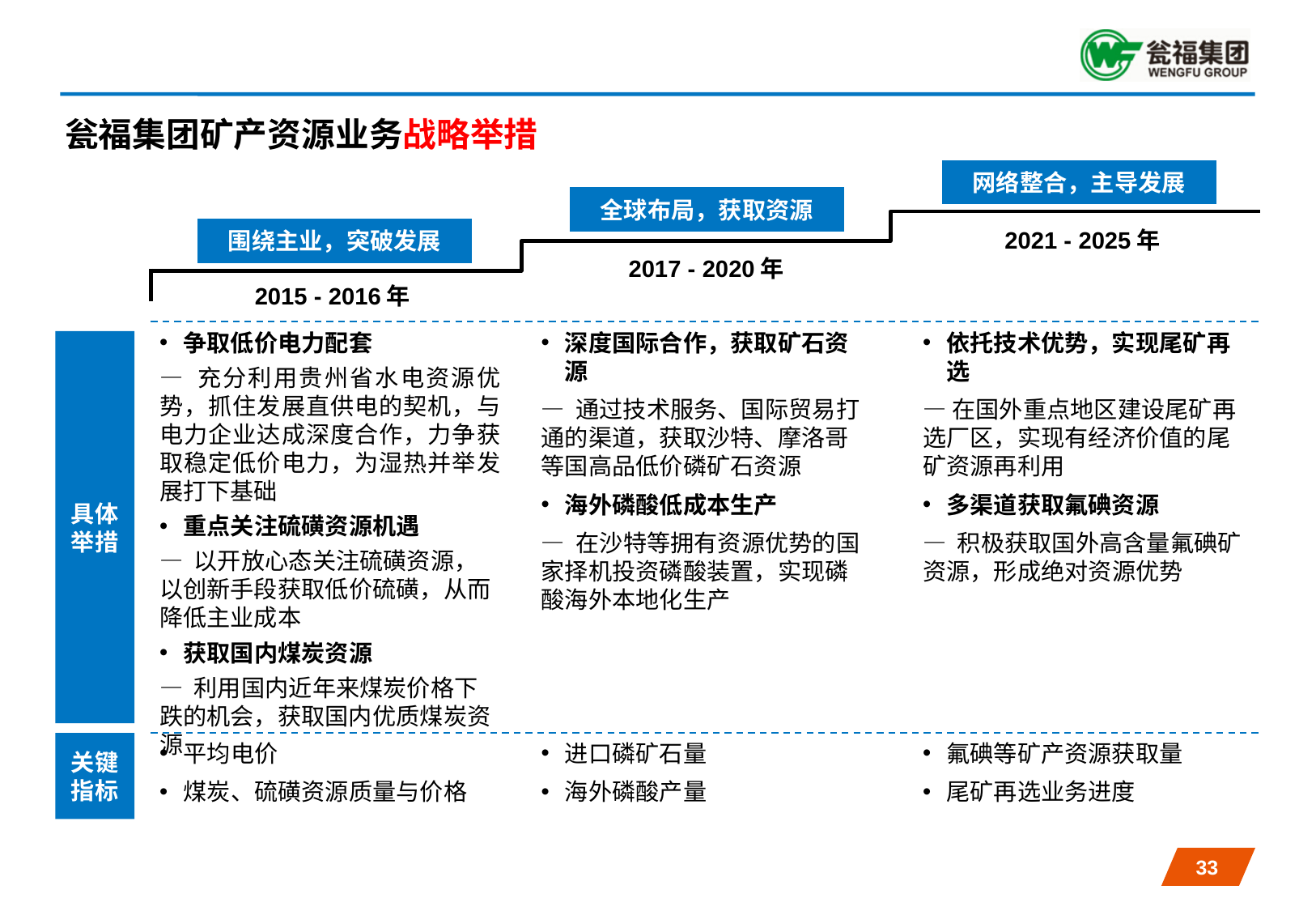

瓮福集团矿产资源业务战略举措
网络整合，主导发展
全球布局，获取资源
围绕主业，突破发展
2021 - 2025年
2017 - 2020年
2015 - 2016年
争取低价电力配套
— 充分利用贵州省水电资源优势，抓住发展直供电的契机，与电力企业达成深度合作，力争获取稳定低价电力，为湿热并举发展打下基础
重点关注硫磺资源机遇
— 以开放心态关注硫磺资源，以创新手段获取低价硫磺，从而降低主业成本
获取国内煤炭资源
— 利用国内近年来煤炭价格下跌的机会，获取国内优质煤炭资源
深度国际合作，获取矿石资源
— 通过技术服务、国际贸易打通的渠道，获取沙特、摩洛哥等国高品低价磷矿石资源
海外磷酸低成本生产
— 在沙特等拥有资源优势的国家择机投资磷酸装置，实现磷酸海外本地化生产
依托技术优势，实现尾矿再选
—在国外重点地区建设尾矿再选厂区，实现有经济价值的尾矿资源再利用
多渠道获取氟碘资源
— 积极获取国外高含量氟碘矿资源，形成绝对资源优势
具体
举措
关键
指标
平均电价
煤炭、硫磺资源质量与价格
进口磷矿石量
海外磷酸产量
氟碘等矿产资源获取量
尾矿再选业务进度